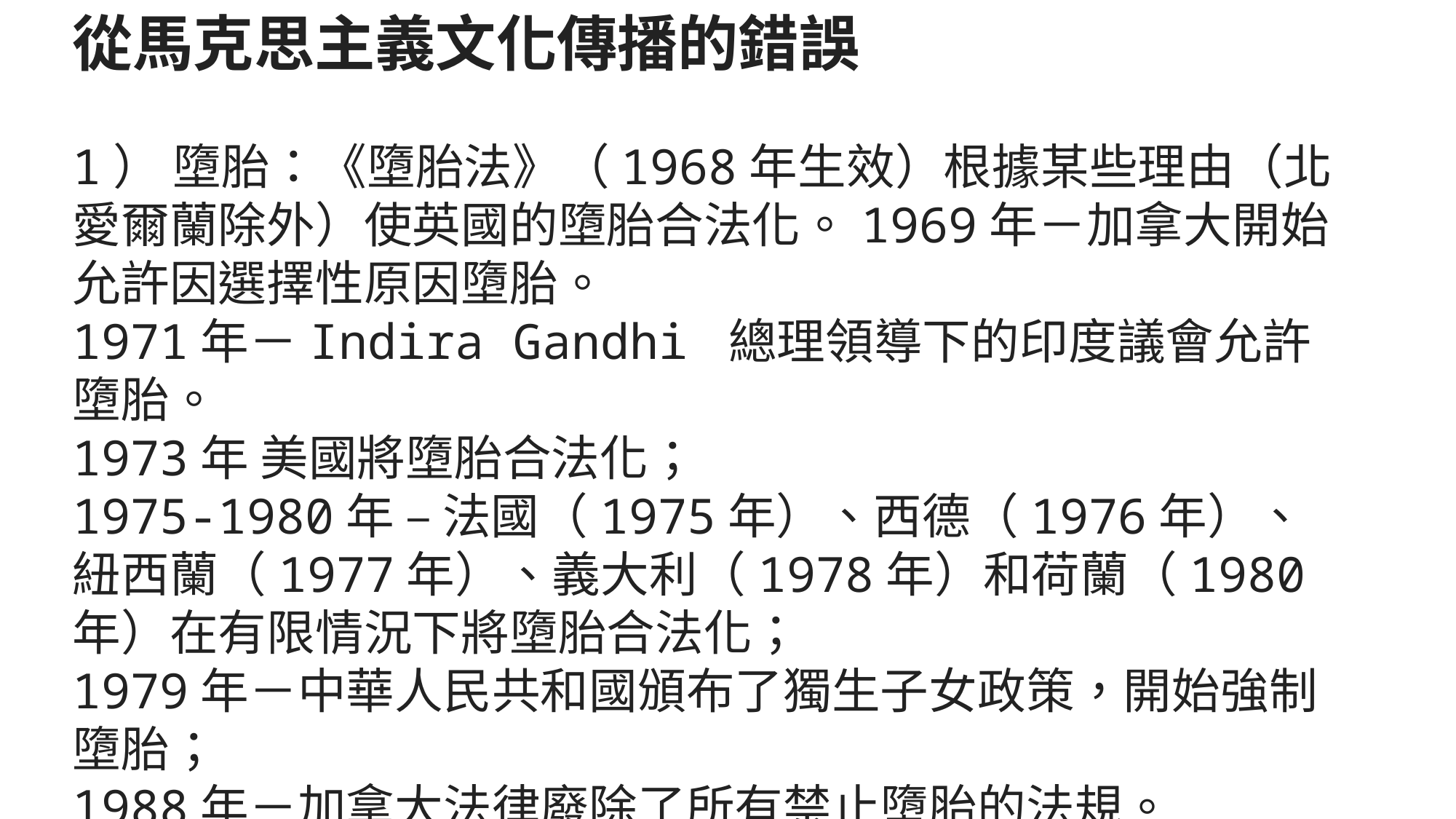

從馬克思主義文化傳播的錯誤

1） 墮胎：《墮胎法》（1968年生效）根據某些理由（北愛爾蘭除外）使英國的墮胎合法化。1969年－加拿大開始允許因選擇性原因墮胎。
1971年－Indira Gandhi 總理領導下的印度議會允許墮胎。
1973年 美國將墮胎合法化；
1975-1980年 – 法國（1975年）、西德（1976年）、紐西蘭（1977年）、義大利（1978年）和荷蘭（1980年）在有限情況下將墮胎合法化；
1979年－中華人民共和國頒布了獨生子女政策，開始強制墮胎；
1988年－加拿大法律廢除了所有禁止墮胎的法規。